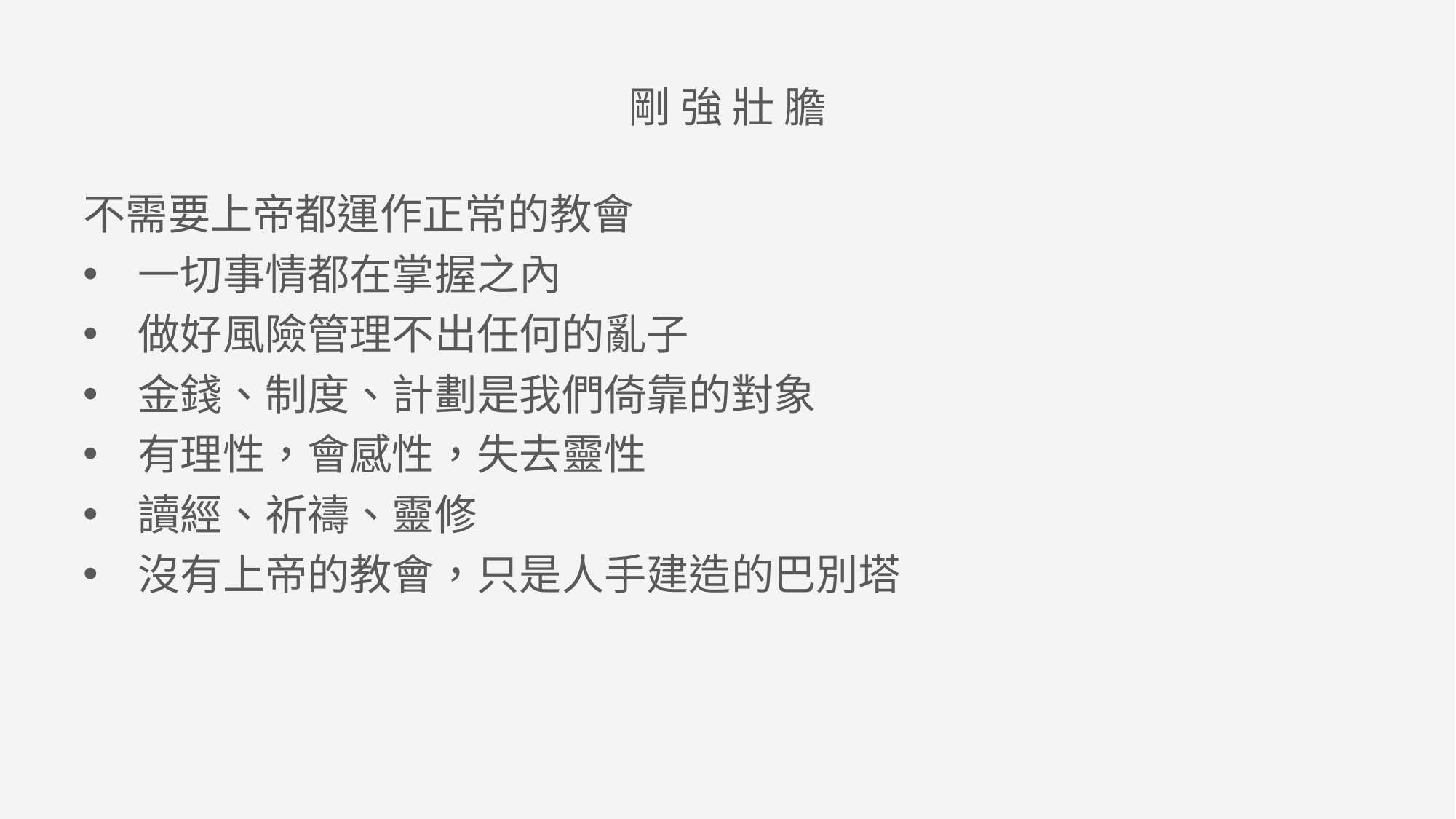

剛 強 壯 膽
不需要上帝都運作正常的教會
一切事情都在掌握之內
做好風險管理不出任何的亂子
金錢、制度、計劃是我們倚靠的對象
有理性，會感性，失去靈性
讀經、祈禱、靈修
沒有上帝的教會，只是人手建造的巴別塔